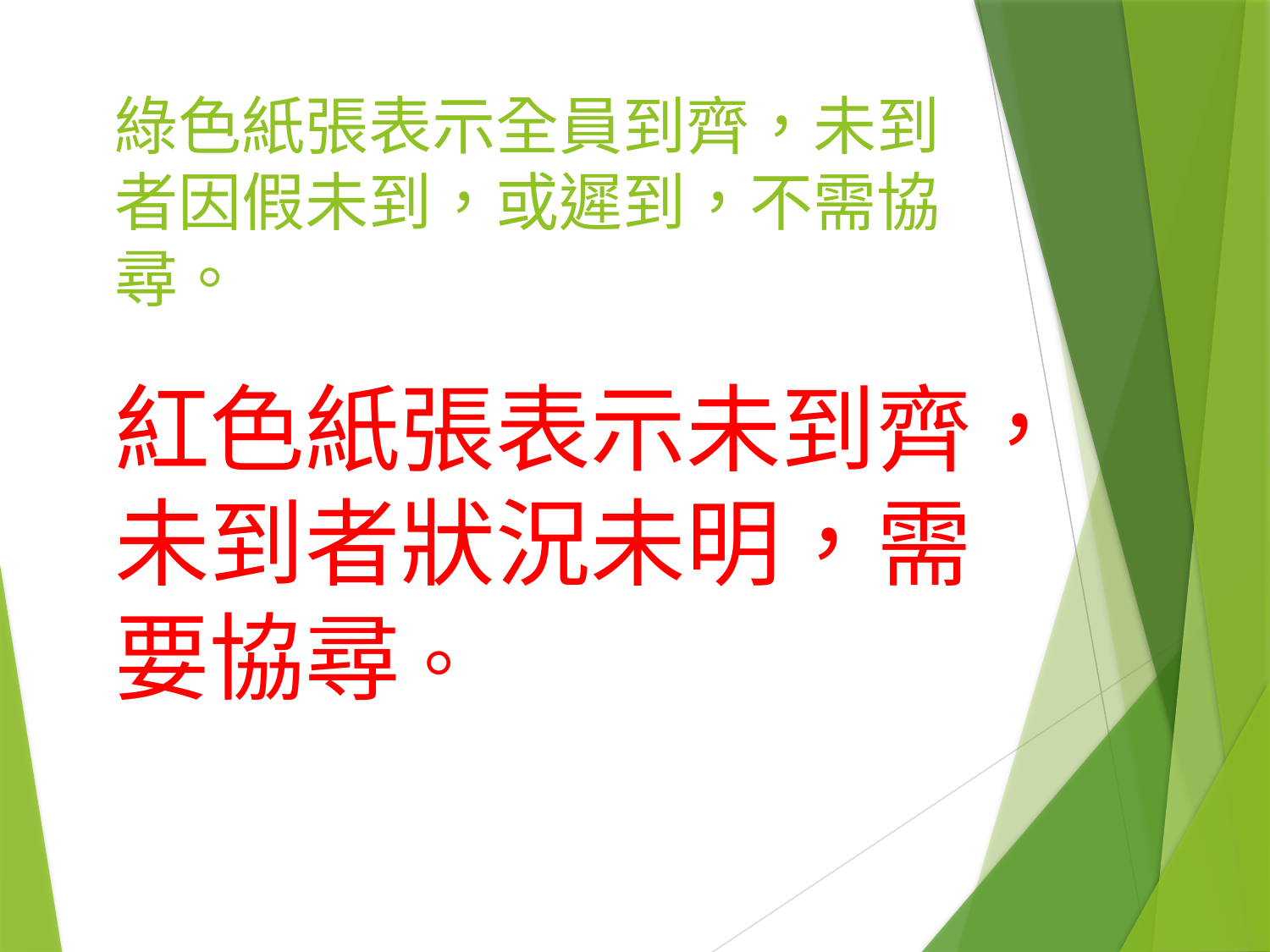

# 綠色紙張表示全員到齊，未到者因假未到，或遲到，不需協尋。
紅色紙張表示未到齊，未到者狀況未明，需要協尋。